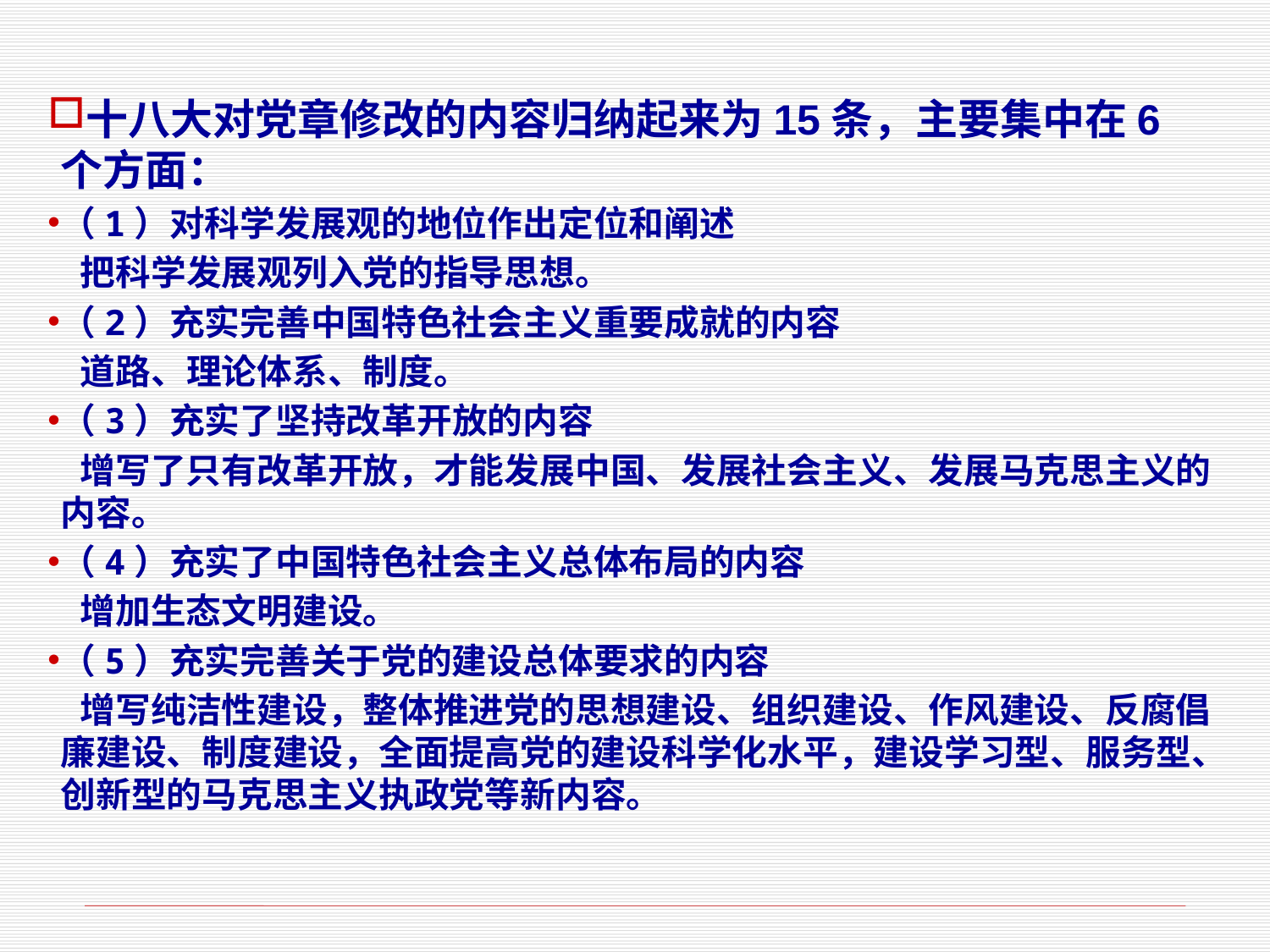

十八大对党章修改的内容归纳起来为15条，主要集中在6个方面：
（1）对科学发展观的地位作出定位和阐述
   把科学发展观列入党的指导思想。
（2）充实完善中国特色社会主义重要成就的内容
   道路、理论体系、制度。
（3）充实了坚持改革开放的内容
   增写了只有改革开放，才能发展中国、发展社会主义、发展马克思主义的内容。
（4）充实了中国特色社会主义总体布局的内容
   增加生态文明建设。
（5）充实完善关于党的建设总体要求的内容
   增写纯洁性建设，整体推进党的思想建设、组织建设、作风建设、反腐倡廉建设、制度建设，全面提高党的建设科学化水平，建设学习型、服务型、创新型的马克思主义执政党等新内容。